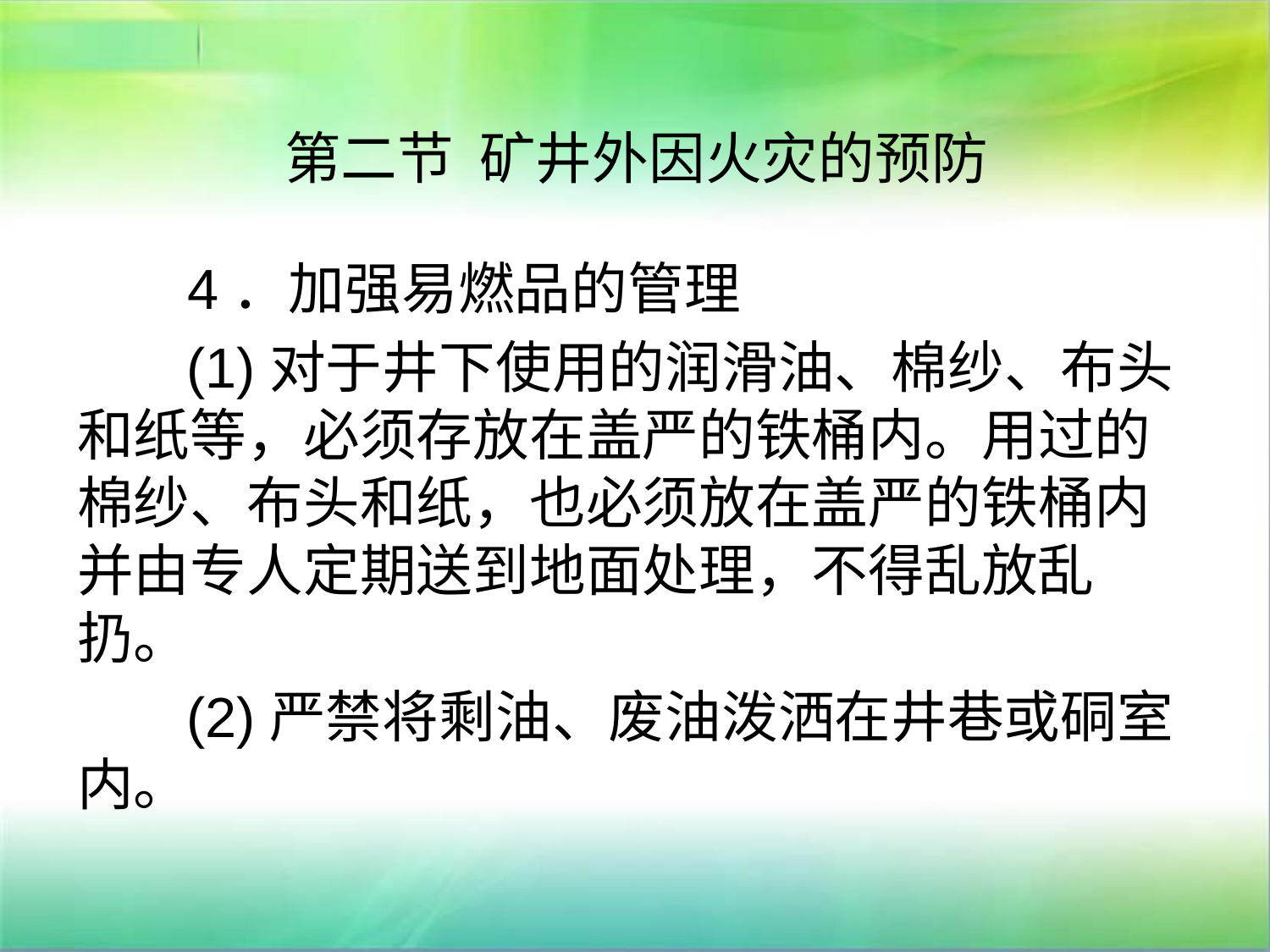

# 第二节  矿井外因火灾的预防
        4．加强易燃品的管理
       (1)对于井下使用的润滑油、棉纱、布头和纸等，必须存放在盖严的铁桶内。用过的棉纱、布头和纸，也必须放在盖严的铁桶内并由专人定期送到地面处理，不得乱放乱扔。
       (2)严禁将剩油、废油泼洒在井巷或硐室内。